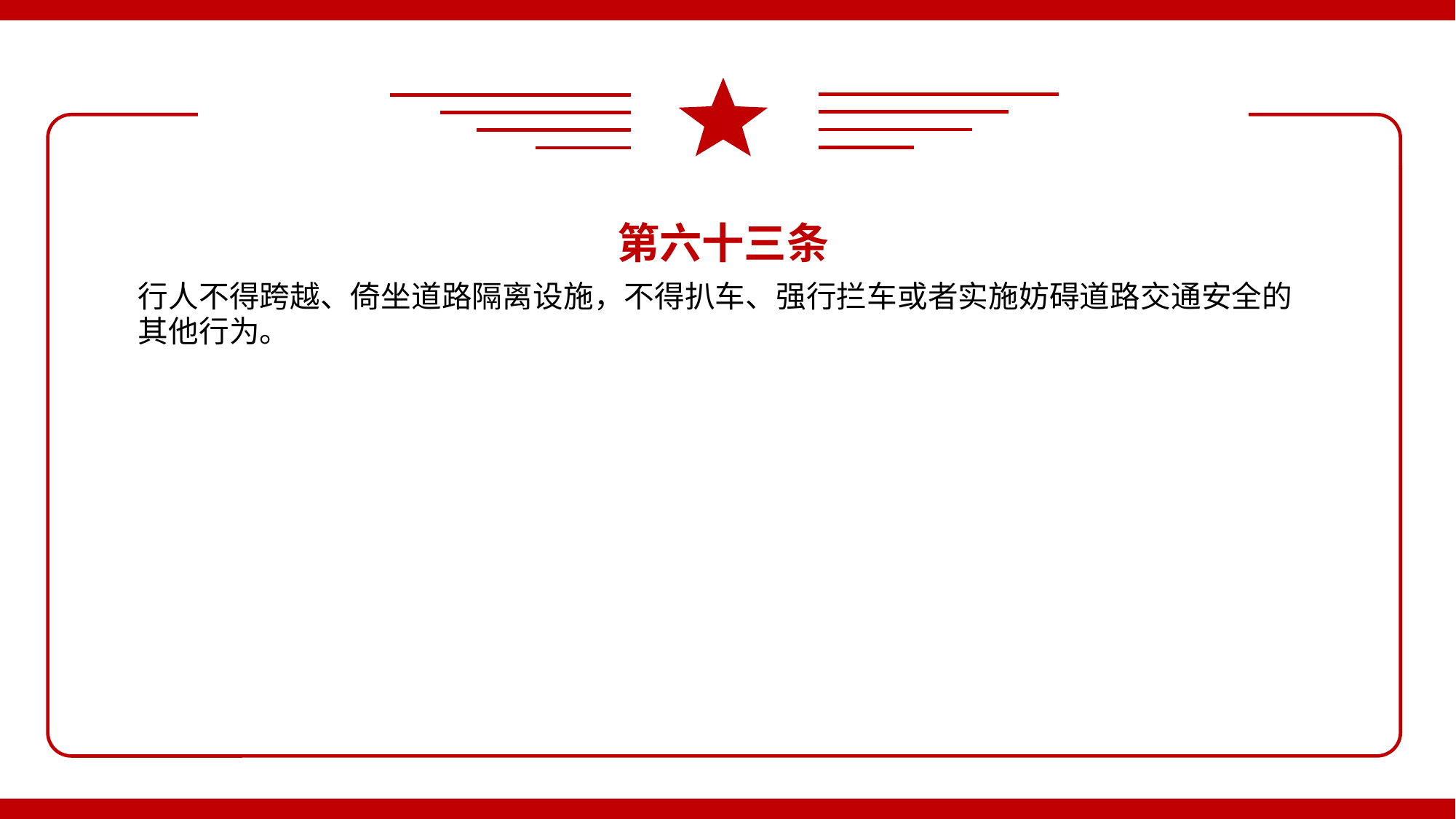

第六十三条
行人不得跨越、倚坐道路隔离设施，不得扒车、强行拦车或者实施妨碍道路交通安全的其他行为。